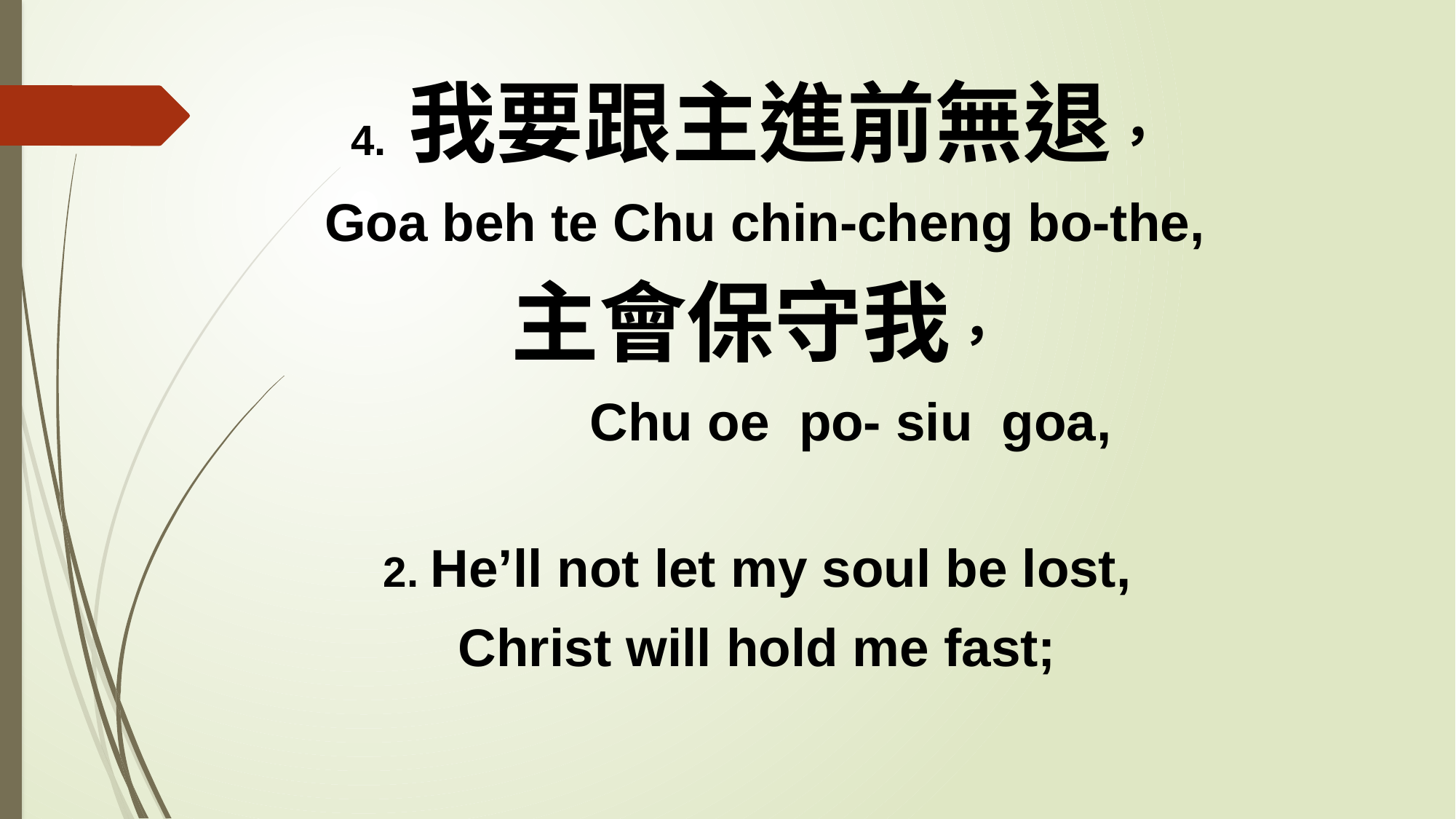

4. 我要跟主進前無退，
 Goa beh te Chu chin-cheng bo-the,
主會保守我，
                        Chu oe  po- siu  goa,

2. He’ll not let my soul be lost,
Christ will hold me fast;